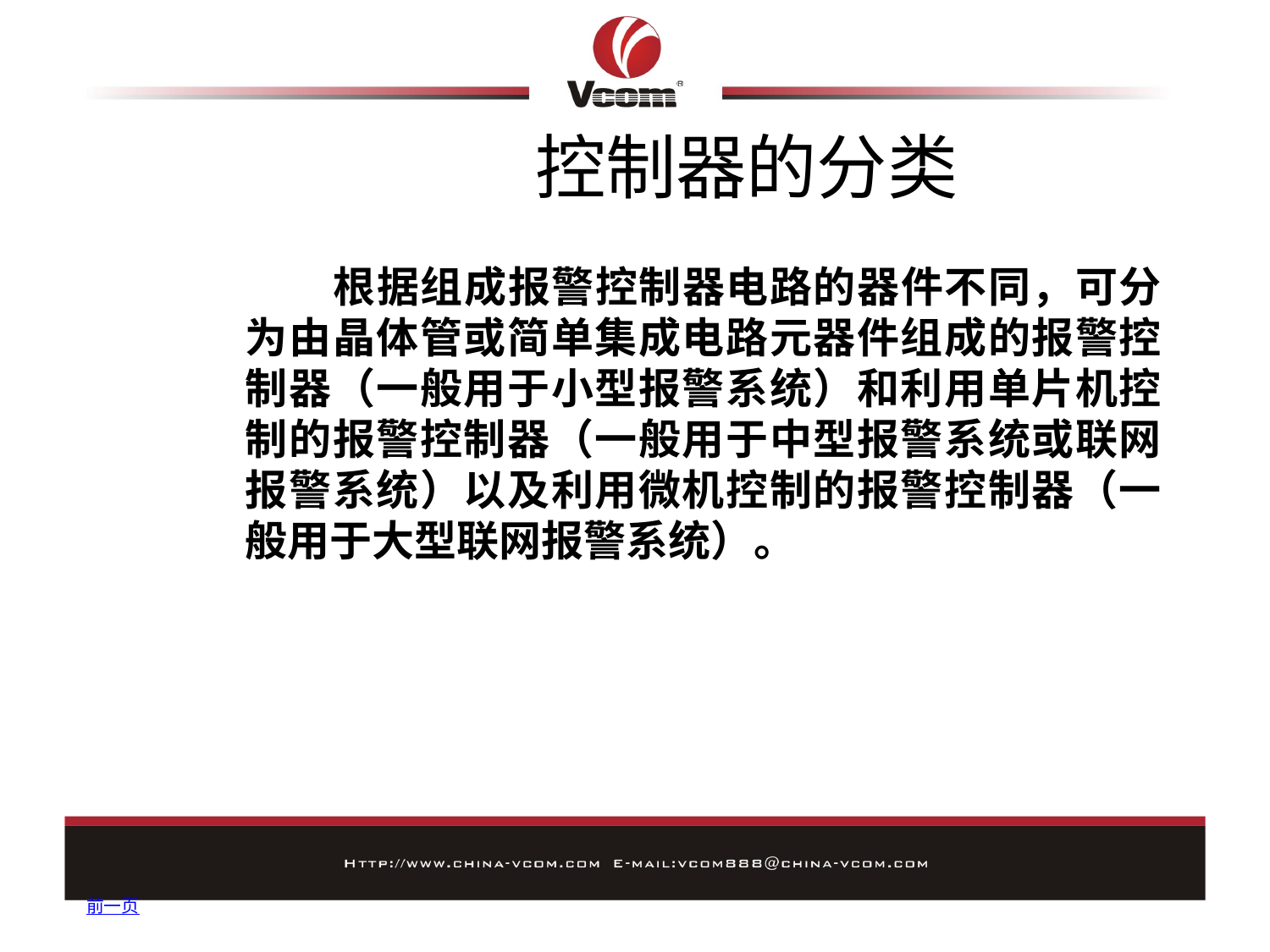

控制器的分类
       根据组成报警控制器电路的器件不同，可分为由晶体管或简单集成电路元器件组成的报警控制器（一般用于小型报警系统）和利用单片机控制的报警控制器（一般用于中型报警系统或联网报警系统）以及利用微机控制的报警控制器（一般用于大型联网报警系统）。
前一页